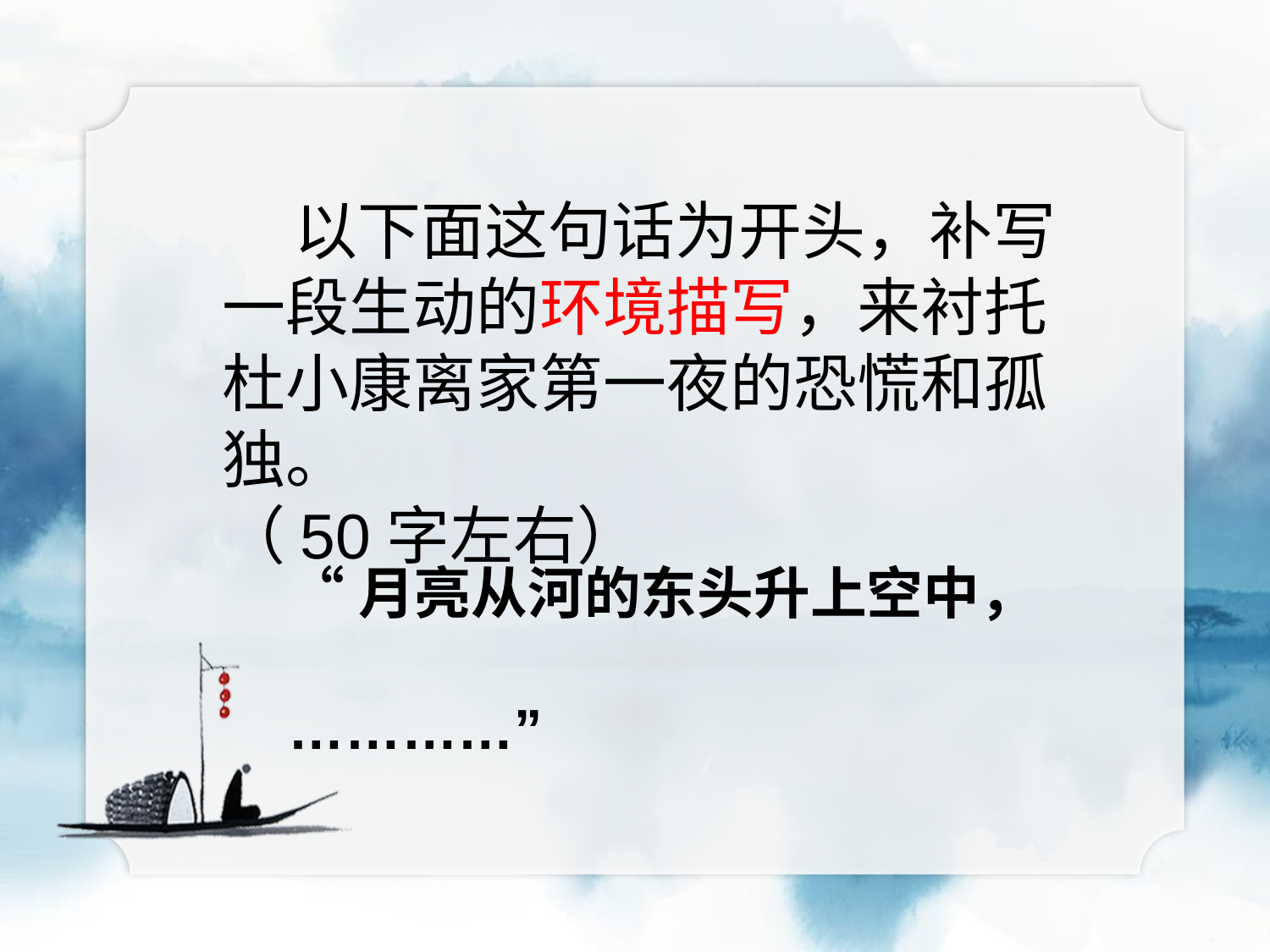

以下面这句话为开头，补写一段生动的环境描写，来衬托杜小康离家第一夜的恐慌和孤独。
（50字左右）

“月亮从河的东头升上空中，

…………”